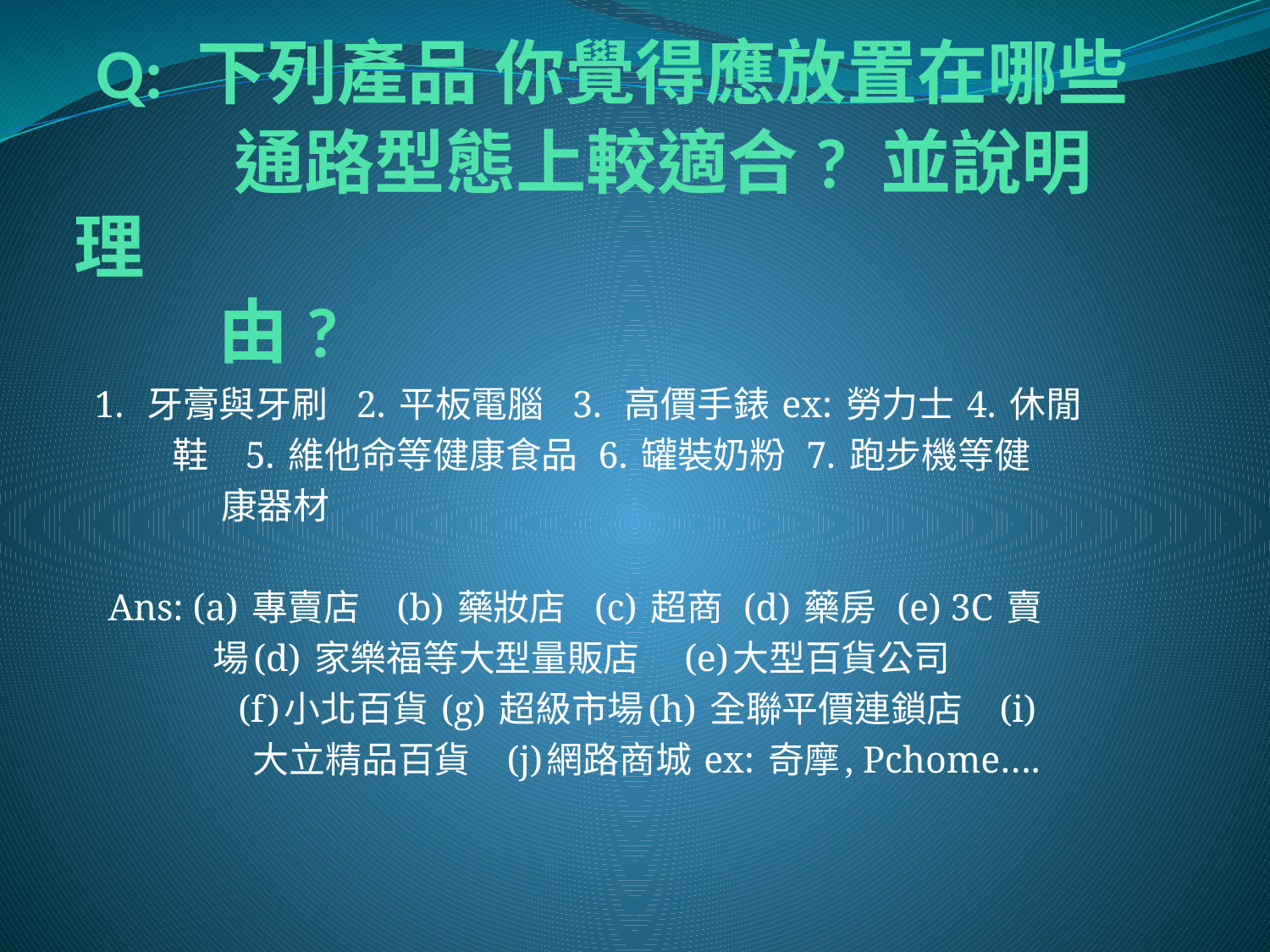

# Q: 下列產品 你覺得應放置在哪些 通路型態上較適合? 並說明理 由?
   1.  牙膏與牙刷   2. 平板電腦   3.  高價手錶 ex: 勞力士 4. 休閒
           鞋    5. 維他命等健康食品  6. 罐裝奶粉  7. 跑步機等健
                 康器材

   Ans: (a) 專賣店    (b) 藥妝店   (c) 超商  (d) 藥房  (e) 3C 賣
                場(d) 家樂福等大型量販店     (e)大型百貨公司
                 (f)小北百貨 (g) 超級市場(h) 全聯平價連鎖店    (i)
                     大立精品百貨    (j)網路商城 ex: 奇摩, Pchome….